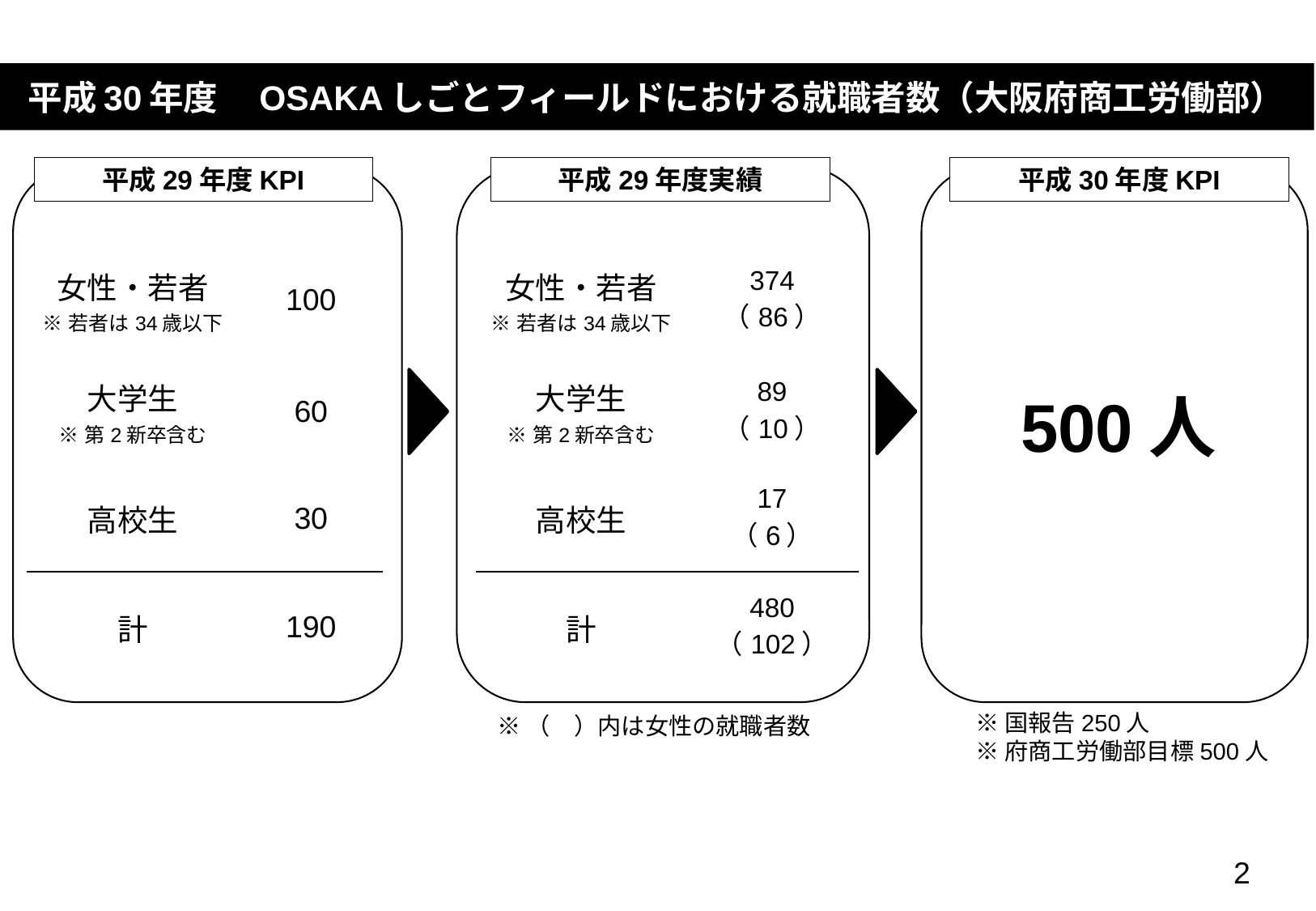

平成30年度　OSAKAしごとフィールドにおける就職者数（大阪府商工労働部）
平成29年度KPI
平成29年度実績
平成30年度KPI

| 女性・若者 ※若者は34歳以下 | 100 |
| --- | --- |
| 大学生 ※第2新卒含む | 60 |
| 高校生 | 30 |
| 計 | 190 |
| 女性・若者 ※若者は34歳以下 | 374 （86） |
| --- | --- |
| 大学生 ※第2新卒含む | 89 （10） |
| 高校生 | 17 （6） |
| 計 | 480 （102） |
500人

※国報告250人
※府商工労働部目標500人
※（　）内は女性の就職者数
2